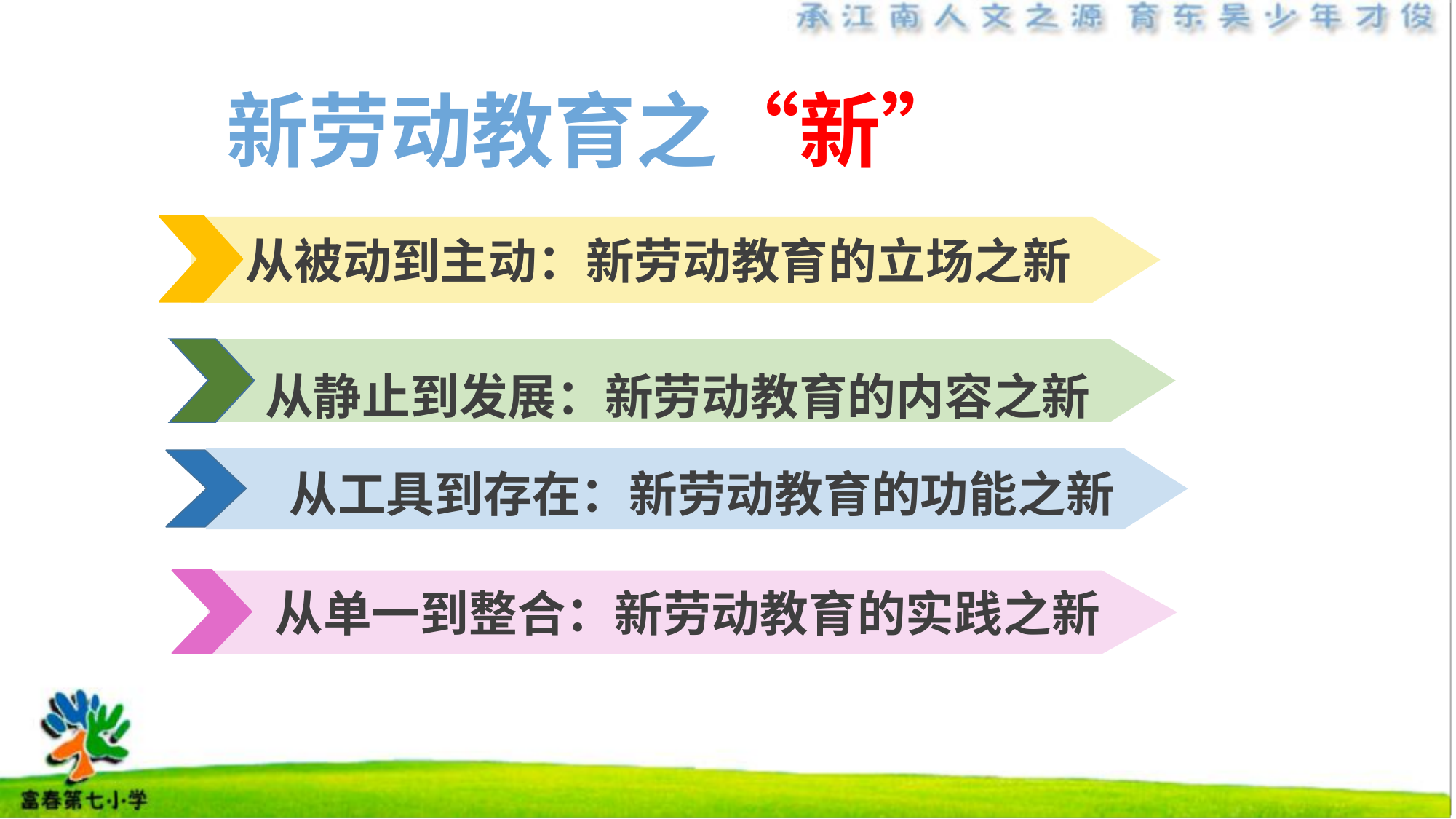

新劳动教育之“新”

从被动到主动：新劳动教育的立场之新

从静止到发展：新劳动教育的内容之新

从工具到存在：新劳动教育的功能之新

    从单一到整合：新劳动教育的实践之新